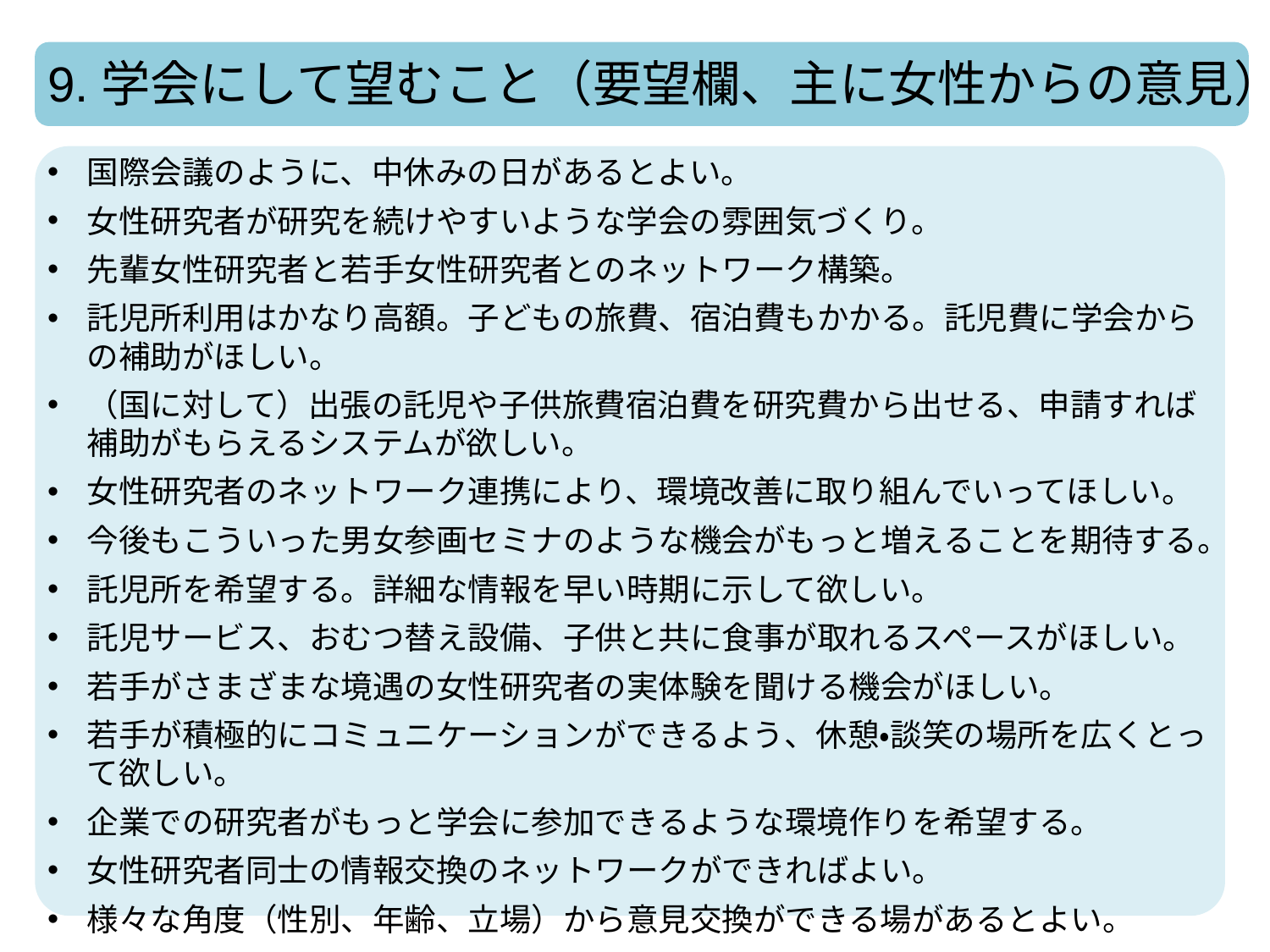

9.学会にして望むこと（要望欄、主に女性からの意見）

国際会議のように、中休みの日があるとよい。
女性研究者が研究を続けやすいような学会の雰囲気づくり。
先輩女性研究者と若手女性研究者とのネットワーク構築。
託児所利用はかなり高額。子どもの旅費、宿泊費もかかる。託児費に学会からの補助がほしい。
（国に対して）出張の託児や子供旅費宿泊費を研究費から出せる、申請すれば補助がもらえるシステムが欲しい。
女性研究者のネットワーク連携により、環境改善に取り組んでいってほしい。
今後もこういった男女参画セミナのような機会がもっと増えることを期待する。
託児所を希望する。詳細な情報を早い時期に示して欲しい。
託児サービス、おむつ替え設備、子供と共に食事が取れるスペースがほしい。
若手がさまざまな境遇の女性研究者の実体験を聞ける機会がほしい。
若手が積極的にコミュニケーションができるよう、休憩・談笑の場所を広くとって欲しい。
企業での研究者がもっと学会に参加できるような環境作りを希望する。
女性研究者同士の情報交換のネットワークができればよい。
様々な角度（性別、年齢、立場）から意見交換ができる場があるとよい。